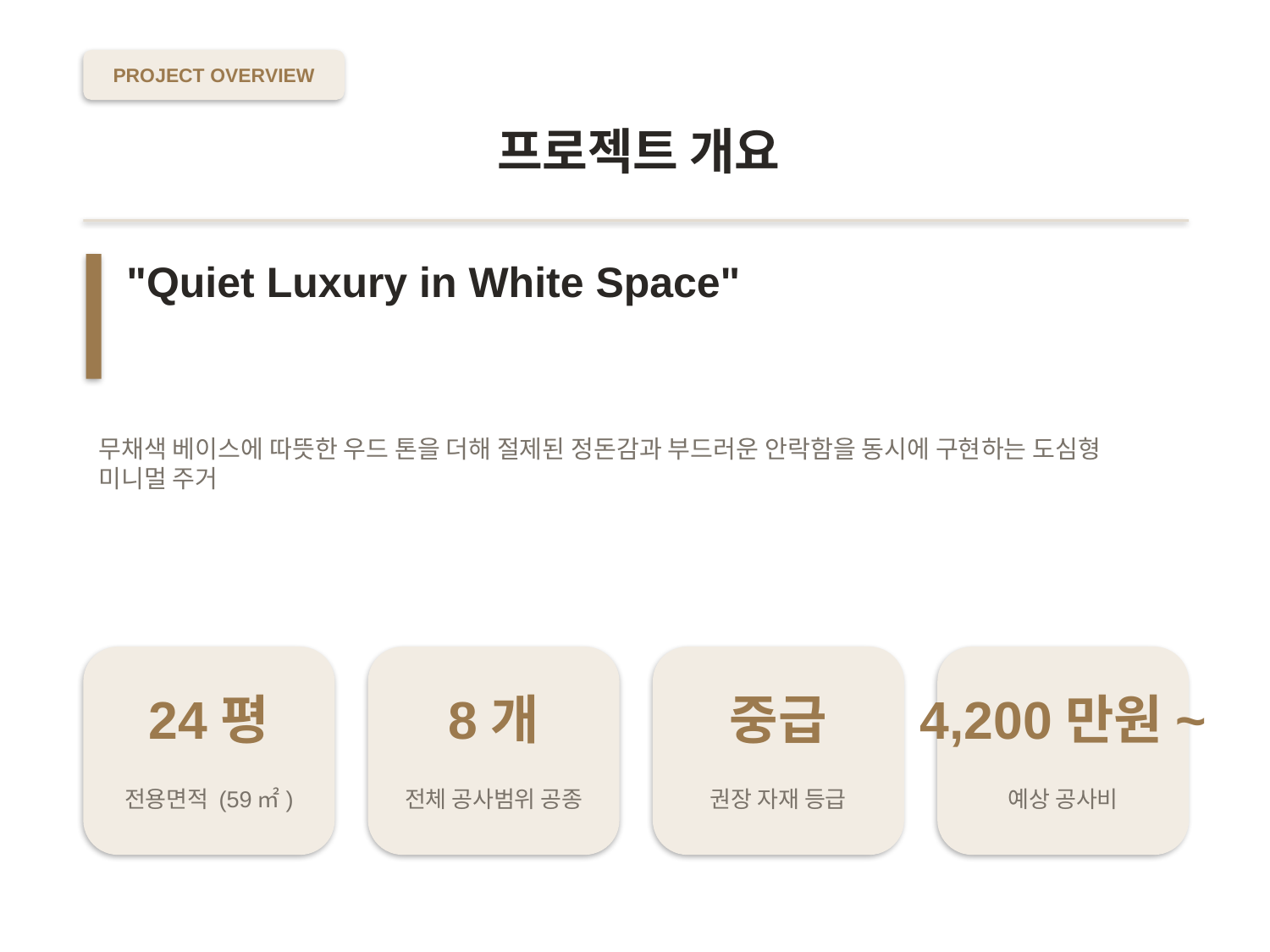

PROJECT OVERVIEW
프로젝트 개요

"Quiet Luxury in White Space"

무채색 베이스에 따뜻한 우드 톤을 더해 절제된 정돈감과 부드러운 안락함을 동시에 구현하는 도심형 미니멀 주거

24평
8개
중급
4,200만원~
전용면적 (59㎡)
전체 공사범위 공종
권장 자재 등급
예상 공사비